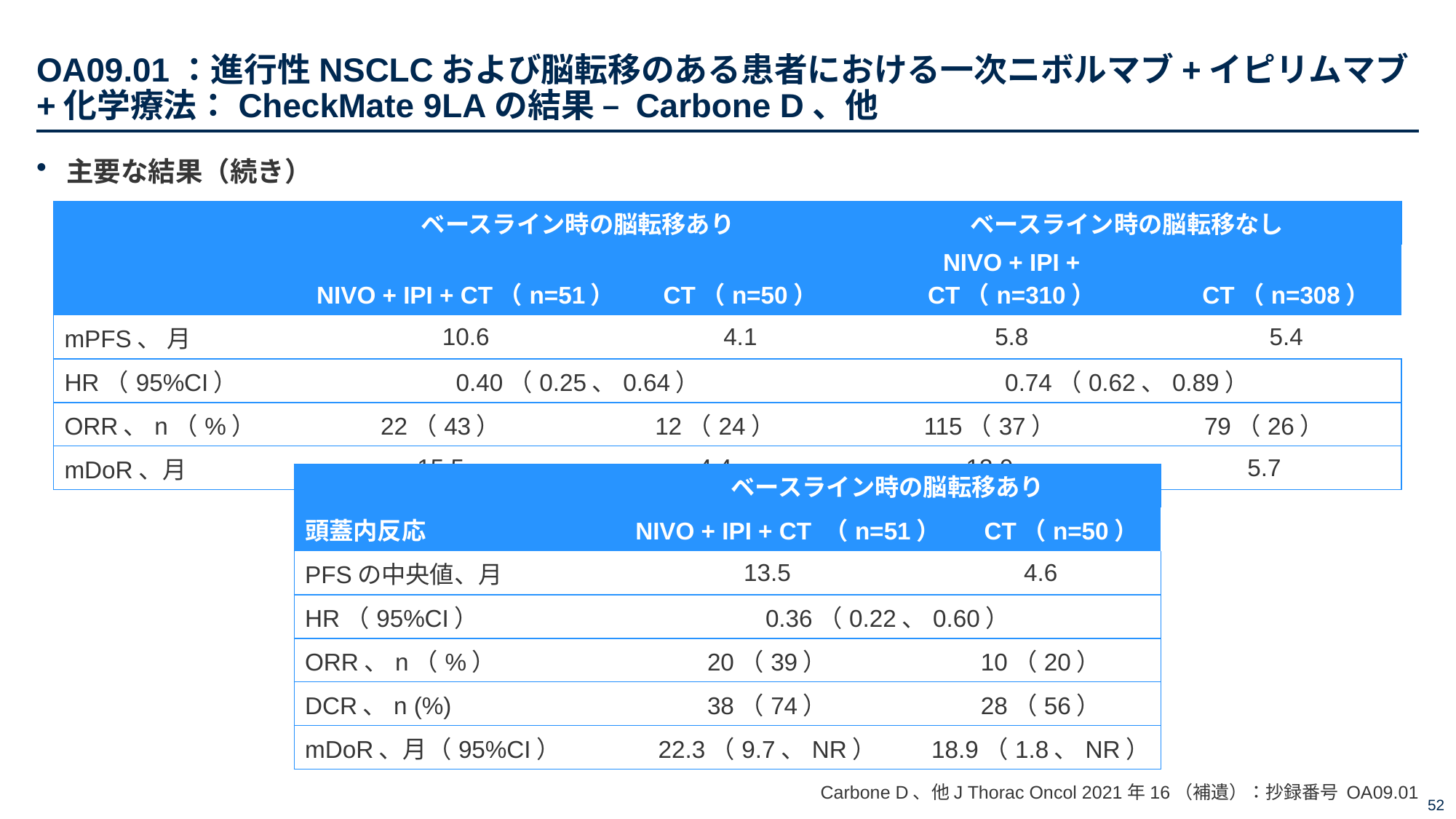

# OA09.01：進行性NSCLCおよび脳転移のある患者における一次ニボルマブ+イピリムマブ+化学療法：CheckMate 9LAの結果 – Carbone D、他
主要な結果（続き）
|  | ベースライン時の脳転移あり |  |  | ベースライン時の脳転移なし |  |  |
| --- | --- | --- | --- | --- | --- | --- |
|  | NIVO + IPI + CT（n=51） |  | CT（n=50） | NIVO + IPI + CT（n=310） |  | CT（n=308） |
| mPFS、 月 | 10.6 |  | 4.1 | 5.8 |  | 5.4 |
| HR（95%CI） | 0.40（0.25、0.64） |  |  | 0.74（0.62、0.89） |  |  |
| ORR、n（%） | 22（43） | 12（24） |  | 115（37） | 79（26） |  |
| mDoR、月 | 15.5 | 4.4 |  | 13.0 | 5.7 |  |
|  | ベースライン時の脳転移あり |  |  |
| --- | --- | --- | --- |
| 頭蓋内反応 | NIVO + IPI + CT （n=51） |  | CT（n=50） |
| PFSの中央値、月 | 13.5 | 4.6 |  |
| HR（95%CI） | 0.36（0.22、0.60） |  |  |
| ORR、n（%） | 20（39） | 10（20） |  |
| DCR、n (%) | 38（74） | 28（56） |  |
| mDoR、月（95%CI） | 22.3（9.7、NR） | 18.9（1.8、NR） |  |
Carbone D、他J Thorac Oncol 2021年16（補遺）：抄録番号 OA09.01